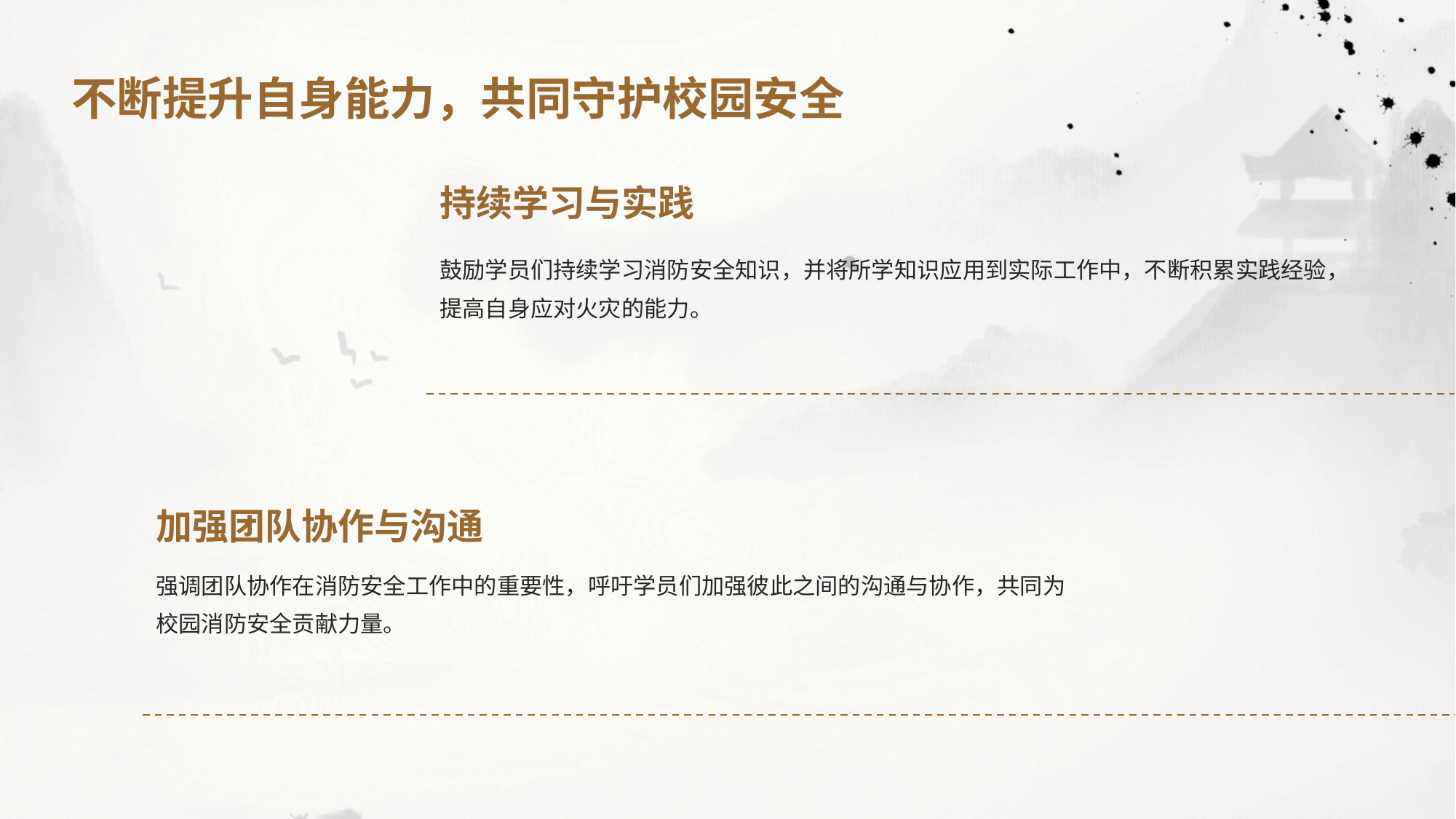

不断提升自身能力，共同守护校园安全
持续学习与实践
鼓励学员们持续学习消防安全知识，并将所学知识应用到实际工作中，不断积累实践经验，提高自身应对火灾的能力。
加强团队协作与沟通
强调团队协作在消防安全工作中的重要性，呼吁学员们加强彼此之间的沟通与协作，共同为校园消防安全贡献力量。